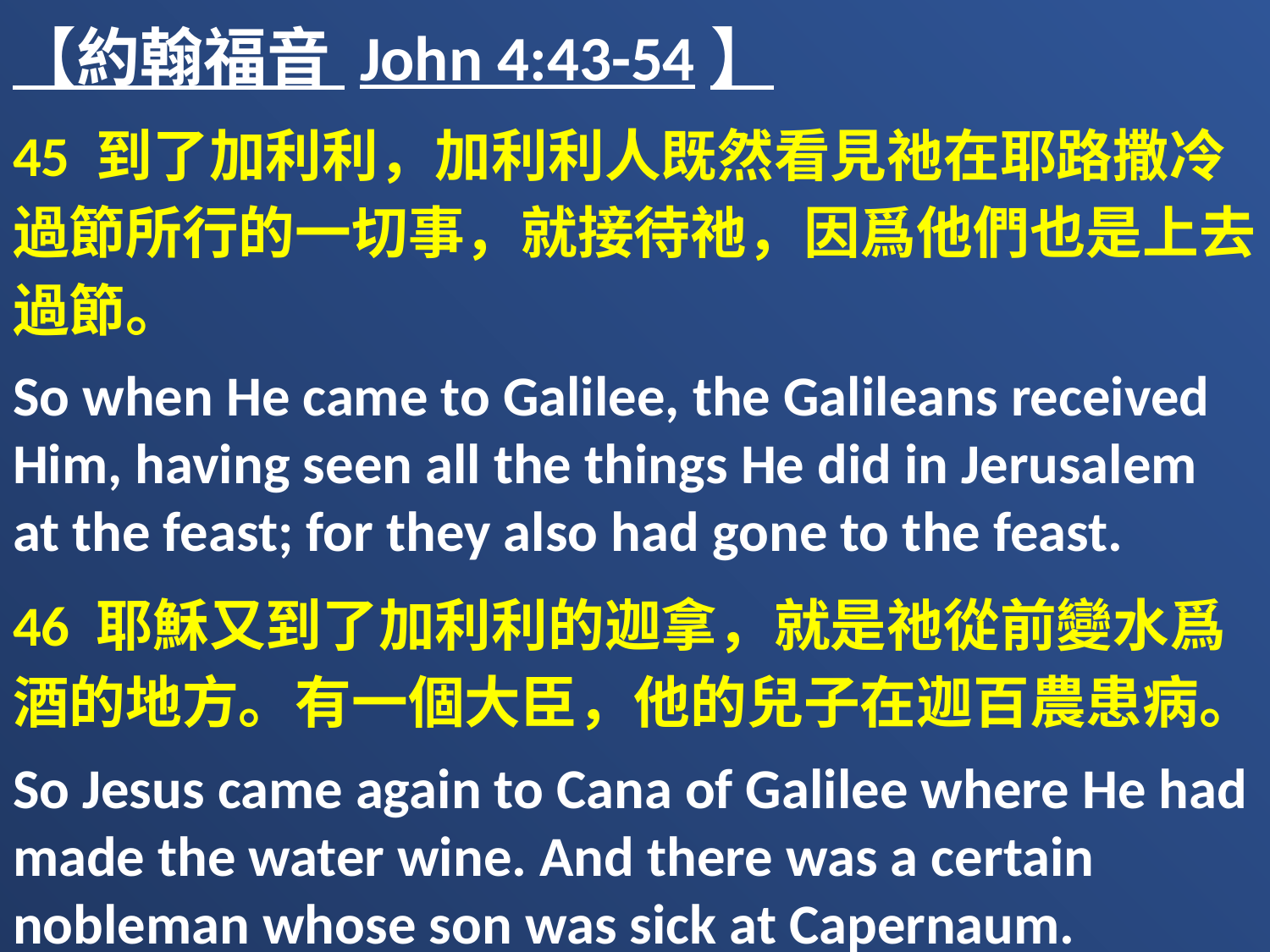

【約翰福音 John 4:43-54】
45 到了加利利，加利利人既然看見祂在耶路撒冷過節所行的一切事，就接待祂，因爲他們也是上去過節。
So when He came to Galilee, the Galileans received Him, having seen all the things He did in Jerusalem at the feast; for they also had gone to the feast.
46 耶穌又到了加利利的迦拿，就是祂從前變水爲酒的地方。有一個大臣，他的兒子在迦百農患病。
So Jesus came again to Cana of Galilee where He had made the water wine. And there was a certain nobleman whose son was sick at Capernaum.